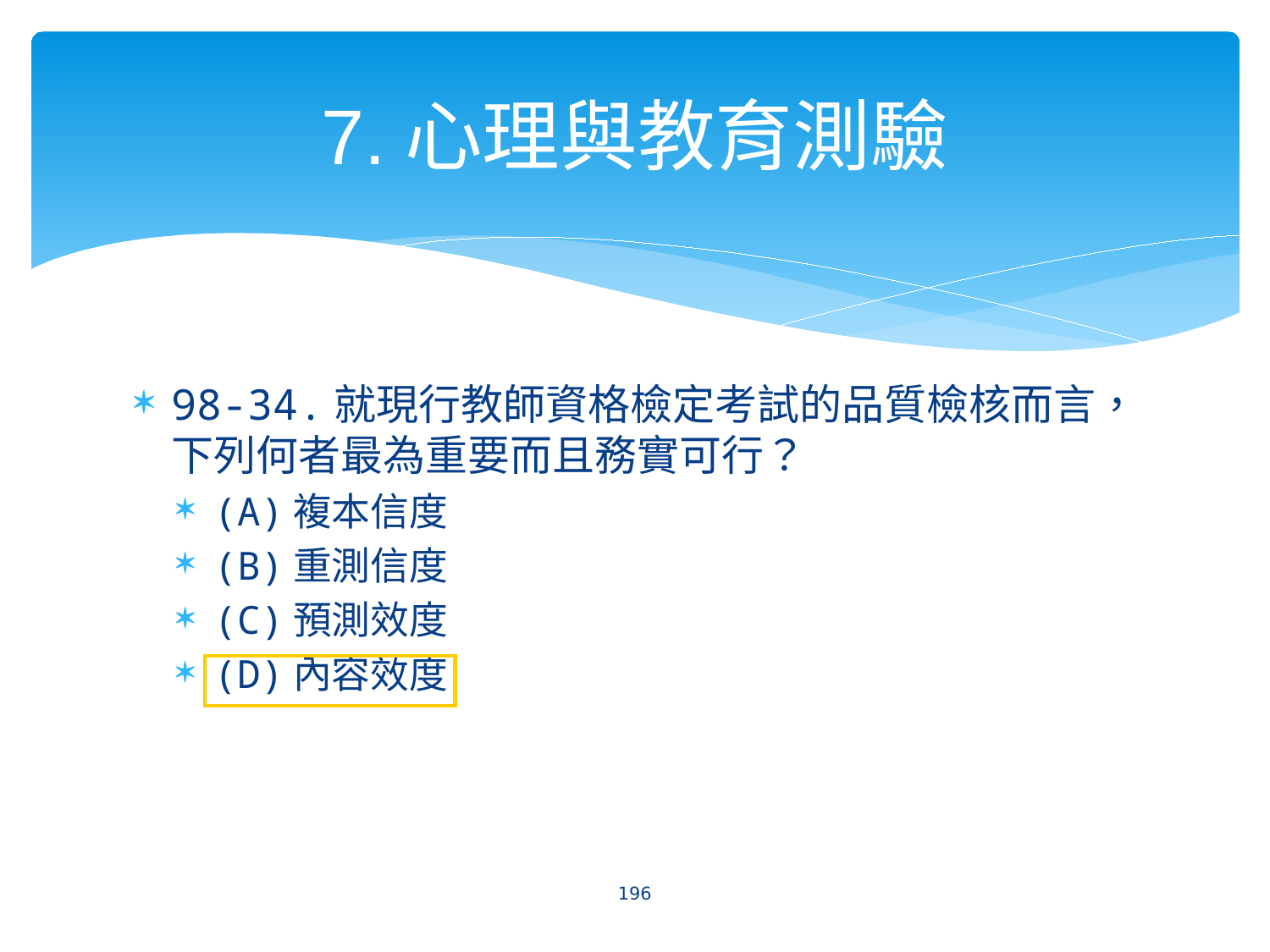

# 7.心理與教育測驗
98-34.就現行教師資格檢定考試的品質檢核而言，下列何者最為重要而且務實可行？
(A)複本信度
(B)重測信度
(C)預測效度
(D)內容效度

196